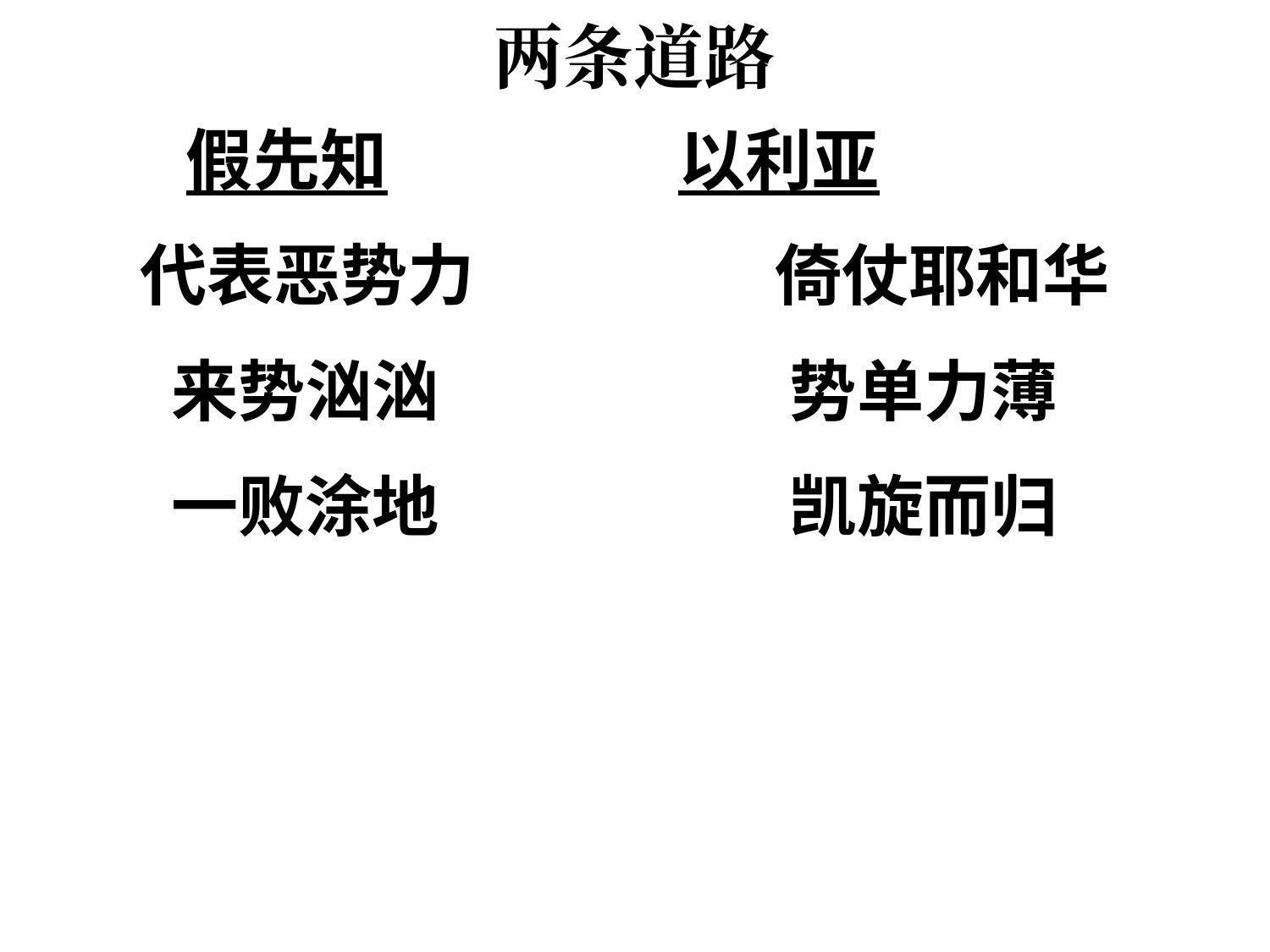

# 两条道路
	  假先知			  以利亚

	代表恶势力			倚仗耶和华

	 来势汹汹			 势单力薄

	 一败涂地			 凯旋而归